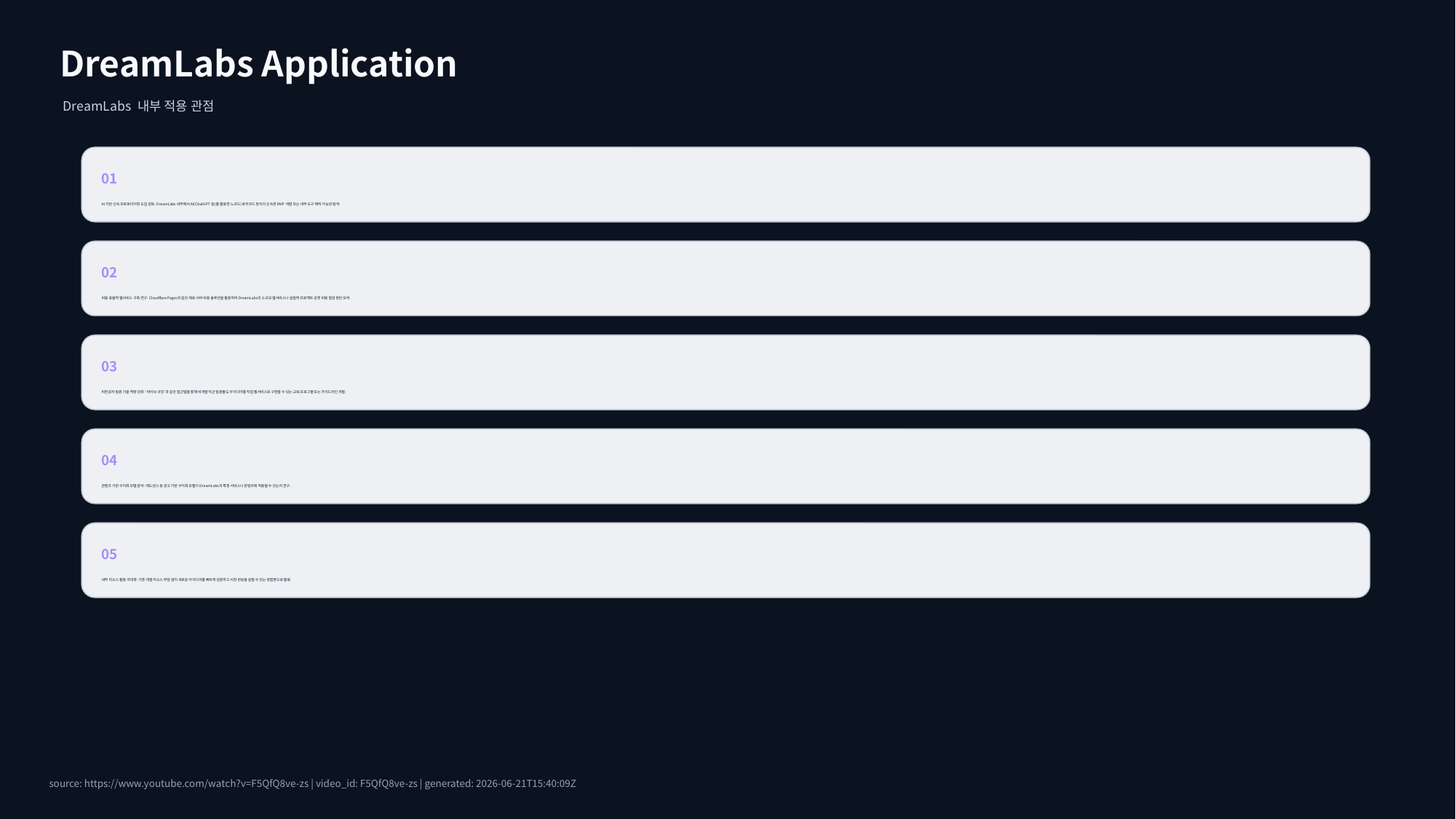

DreamLabs Application
DreamLabs 내부 적용 관점

01
AI 기반 신속 프로토타이핑 도입 검토: DreamLabs 내부에서 AI(ChatGPT 등)를 활용한 노코드/로우코드 방식의 신속한 MVP 개발 또는 내부 도구 제작 가능성 탐색.

02
비용 효율적 웹서비스 구축 연구: Cloudflare Pages와 같은 제로 서버 비용 솔루션을 활용하여 DreamLabs의 소규모 웹서비스나 실험적 프로젝트 운영 비용 절감 방안 모색.

03
비전공자 팀원 기술 역량 강화: '바이브 코딩'과 같은 접근법을 통해 비개발 직군 팀원들도 아이디어를 직접 웹서비스로 구현할 수 있는 교육 프로그램 또는 가이드라인 개발.

04
콘텐츠 기반 수익화 모델 분석: 애드센스 등 광고 기반 수익화 모델이 DreamLabs의 특정 서비스나 콘텐츠에 적용될 수 있는지 연구.

05
내부 리소스 활용 극대화: 기존 개발 리소스 부담 없이 새로운 아이디어를 빠르게 검증하고 시장 반응을 살필 수 있는 방법론으로 활용.
source: https://www.youtube.com/watch?v=F5QfQ8ve-zs | video_id: F5QfQ8ve-zs | generated: 2026-06-21T15:40:09Z